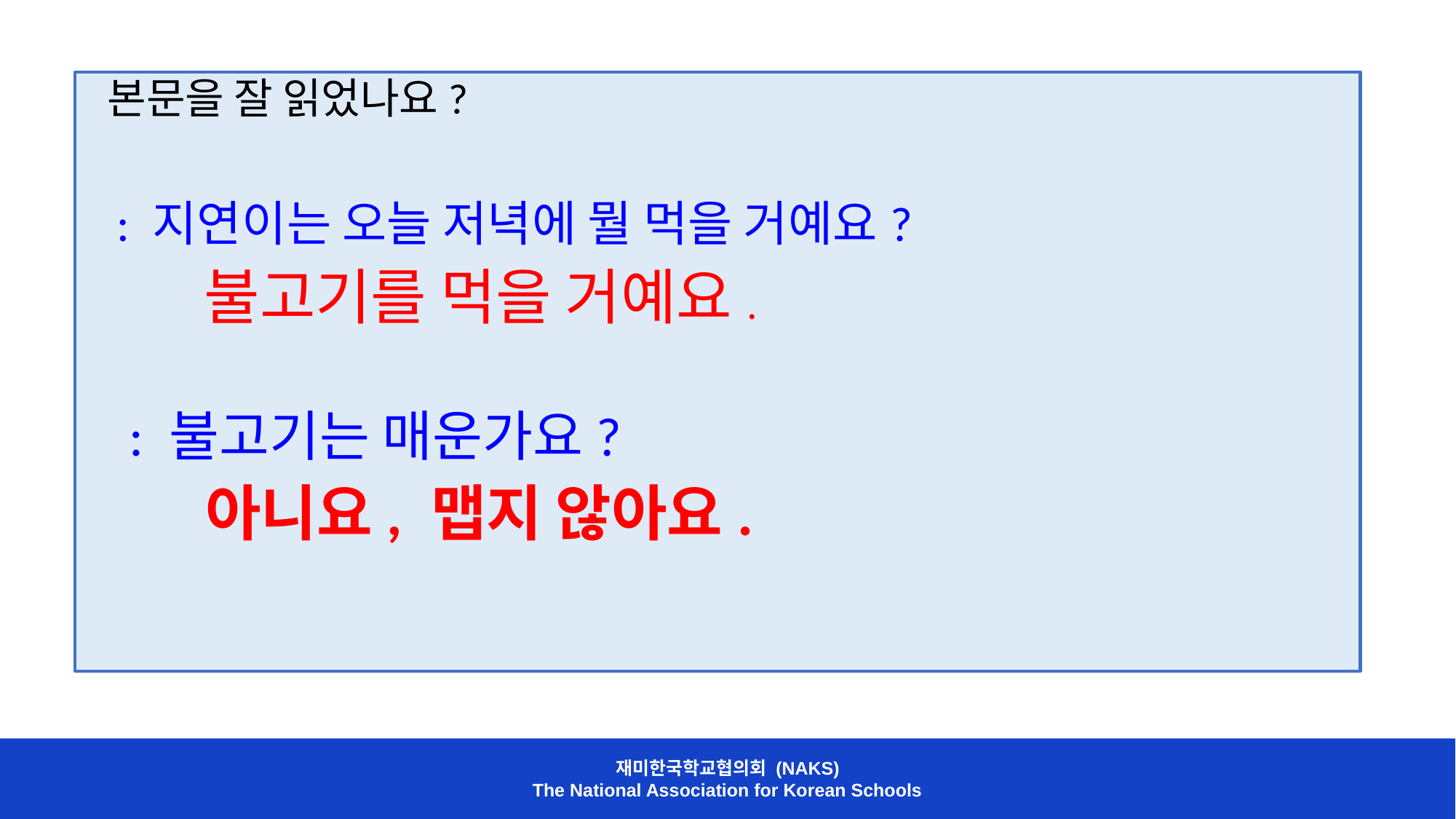

본문을 잘 읽었나요?

 : 지연이는 오늘 저녁에 뭘 먹을 거예요?
         불고기를 먹을 거예요.

  : 불고기는 매운가요?
        아니요, 맵지 않아요.
재미한국학교협의회 (NAKS)
The National Association for Korean Schools